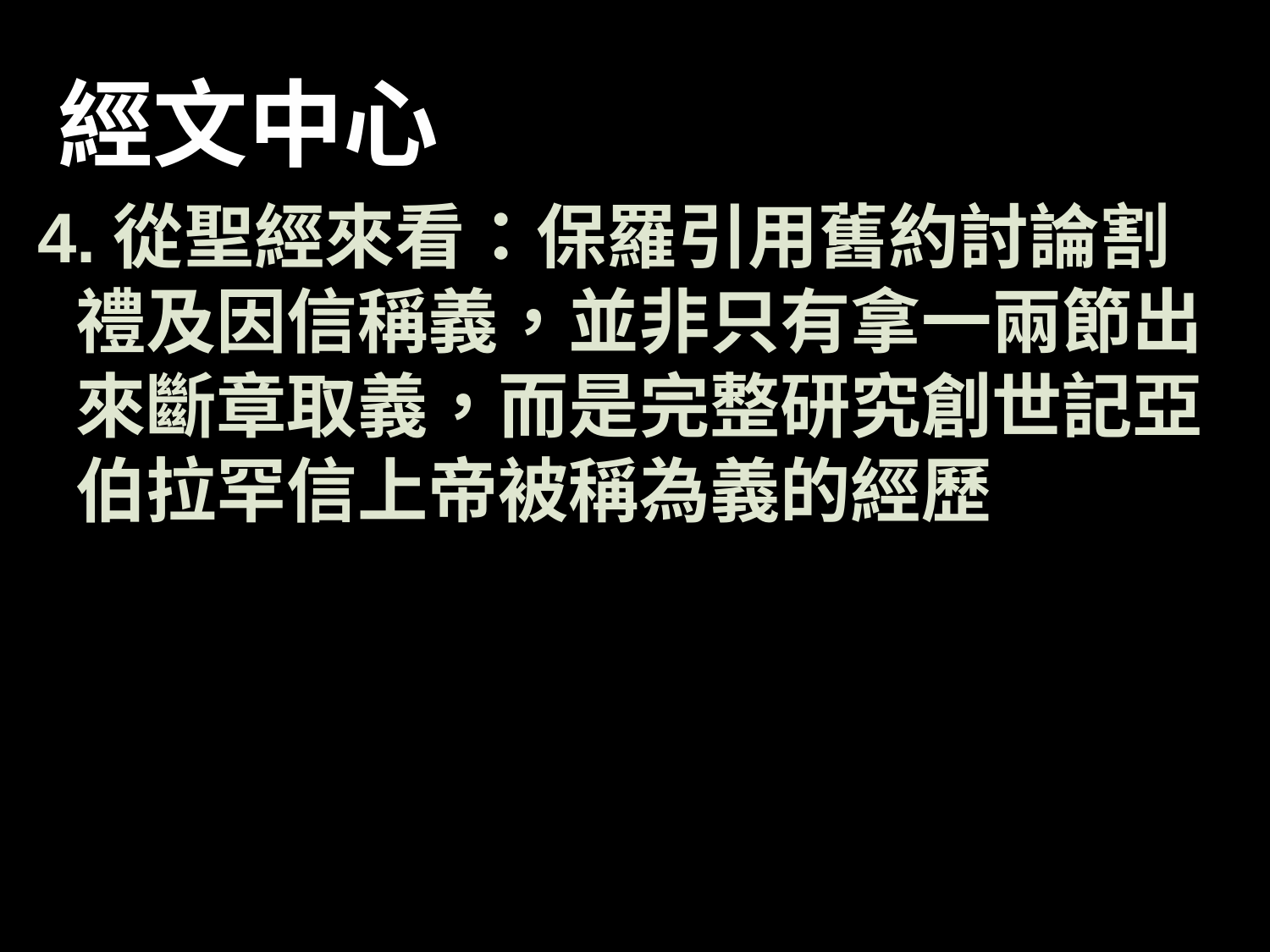

# 經文中心
4.從聖經來看：保羅引用舊約討論割禮及因信稱義，並非只有拿一兩節出來斷章取義，而是完整研究創世記亞伯拉罕信上帝被稱為義的經歷